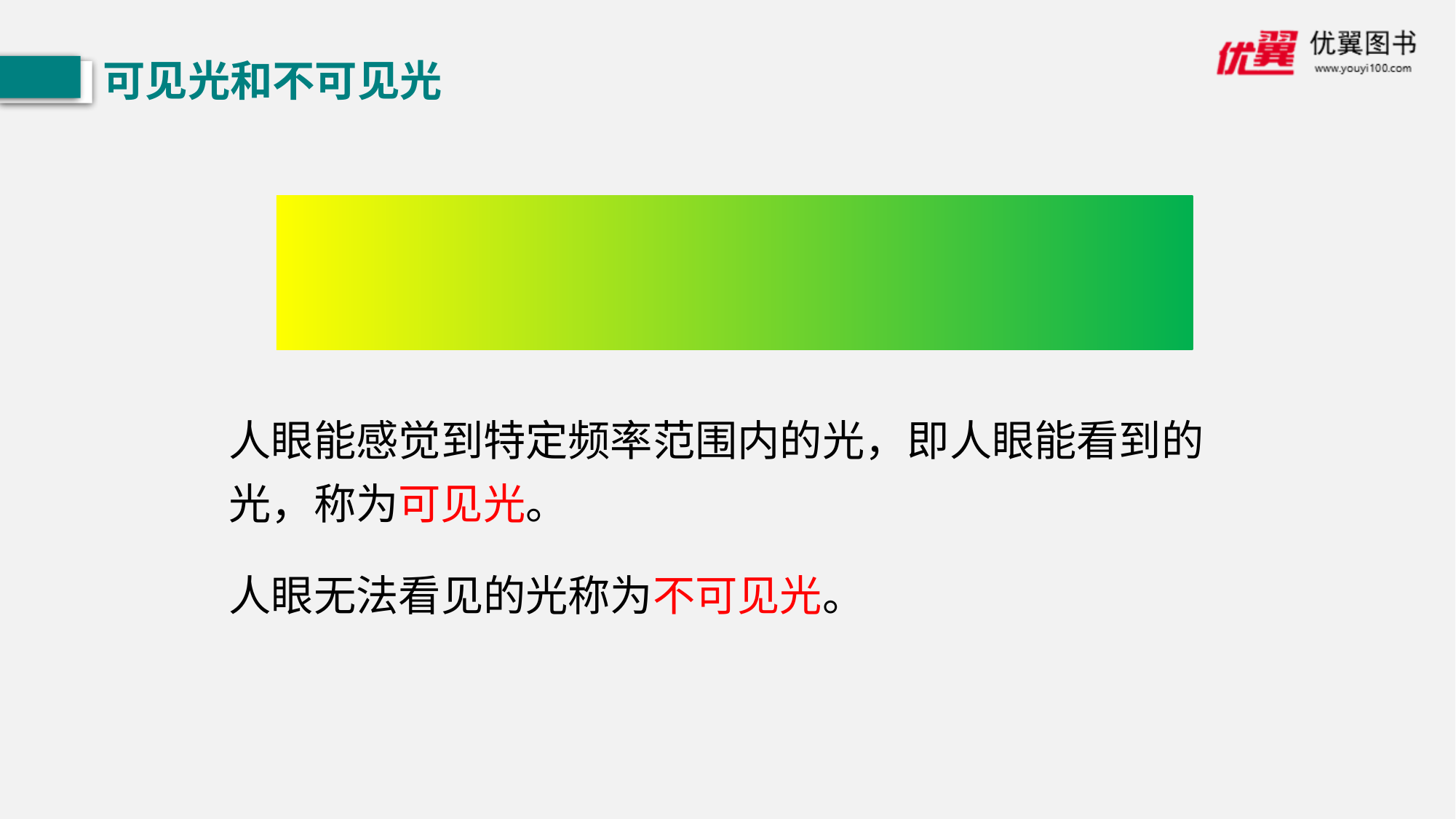

可见光和不可见光

人眼能感觉到特定频率范围内的光，即人眼能看到的光，称为可见光。
人眼无法看见的光称为不可见光。